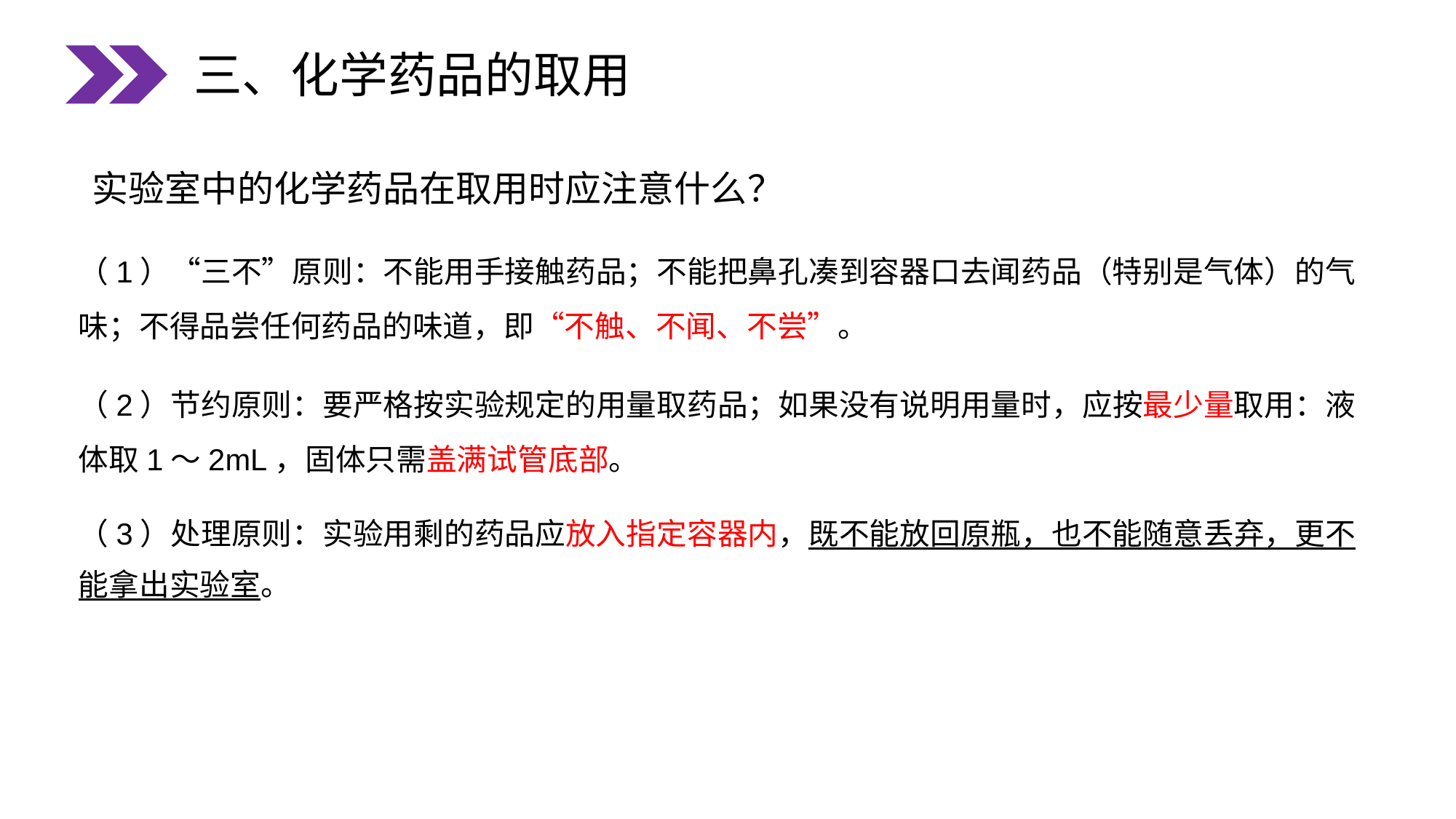

三、化学药品的取用
      实验室中的化学药品在取用时应注意什么？
（1）“三不”原则：不能用手接触药品；不能把鼻孔凑到容器口去闻药品（特别是气体）的气味；不得品尝任何药品的味道，即“不触、不闻、不尝”。
（2）节约原则：要严格按实验规定的用量取药品；如果没有说明用量时，应按最少量取用：液体取1～2mL，固体只需盖满试管底部。
（3）处理原则：实验用剩的药品应放入指定容器内，既不能放回原瓶，也不能随意丢弃，更不能拿出实验室。